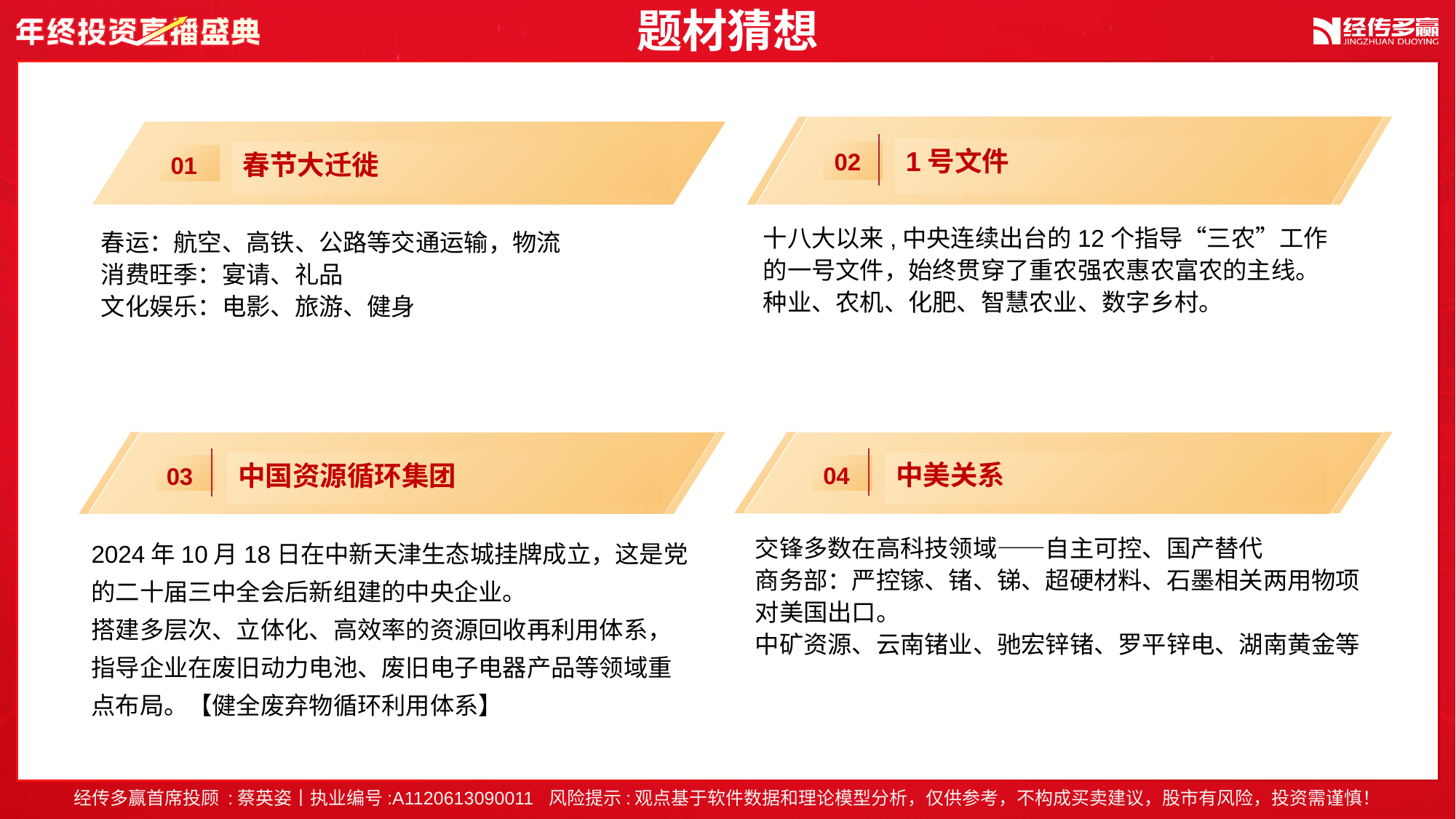

题材猜想
2024年，是中华人民共和国成立75周年，中共中央政治局12月8日召开会议，分析研究2024年经济工作。
按照过往经验，在每年12月份的政治局会议召开之后一周之内，举行中央经济工作会议。

1号文件
02

春节大迁徙
01
最少炒作10次以上的主题才叫能叫主线主题
持续时间周期必须要超过1个星期以上
十八大以来,中央连续出台的12个指导“三农”工作的一号文件，始终贯穿了重农强农惠农富农的主线。
种业、农机、化肥、智慧农业、数字乡村。
春运：航空、高铁、公路等交通运输，物流
消费旺季：宴请、礼品
文化娱乐：电影、旅游、健身
5日以及10日资金都持续靠前，资金进场明显

中国资源循环集团
03

中美关系
04
2024年10月18日在中新天津生态城挂牌成立，这是党的二十届三中全会后新组建的中央企业。
搭建多层次、立体化、高效率的资源回收再利用体系，指导企业在废旧动力电池、废旧电子电器产品等领域重点布局。【健全废弃物循环利用体系】

交锋多数在高科技领域——自主可控、国产替代
商务部：严控镓、锗、锑、超硬材料、石墨相关两用物项对美国出口。
中矿资源、云南锗业、驰宏锌锗、罗平锌电、湖南黄金等

主题趋势进入多头排列，趋势形成 牛股诞生
经传多赢首席投顾 :蔡英姿丨执业编号:A1120613090011  风险提示:观点基于软件数据和理论模型分析，仅供参考，不构成买卖建议，股市有风险，投资需谨慎！